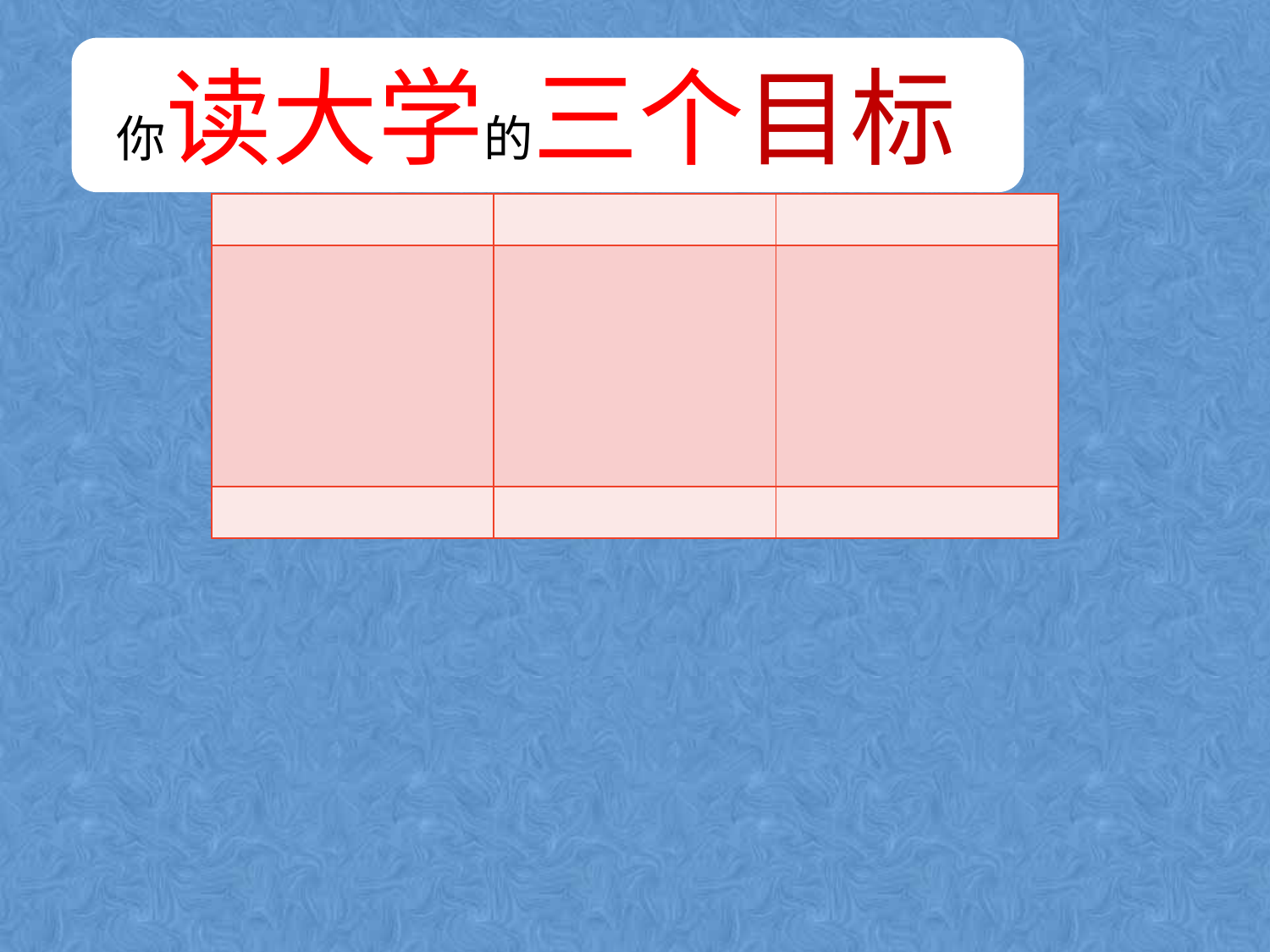

你读大学的三个目标

|  |  |  |
| --- | --- | --- |
| 大学目标1 | 大学目标2 | 大学目标3 |
|  |  |  |